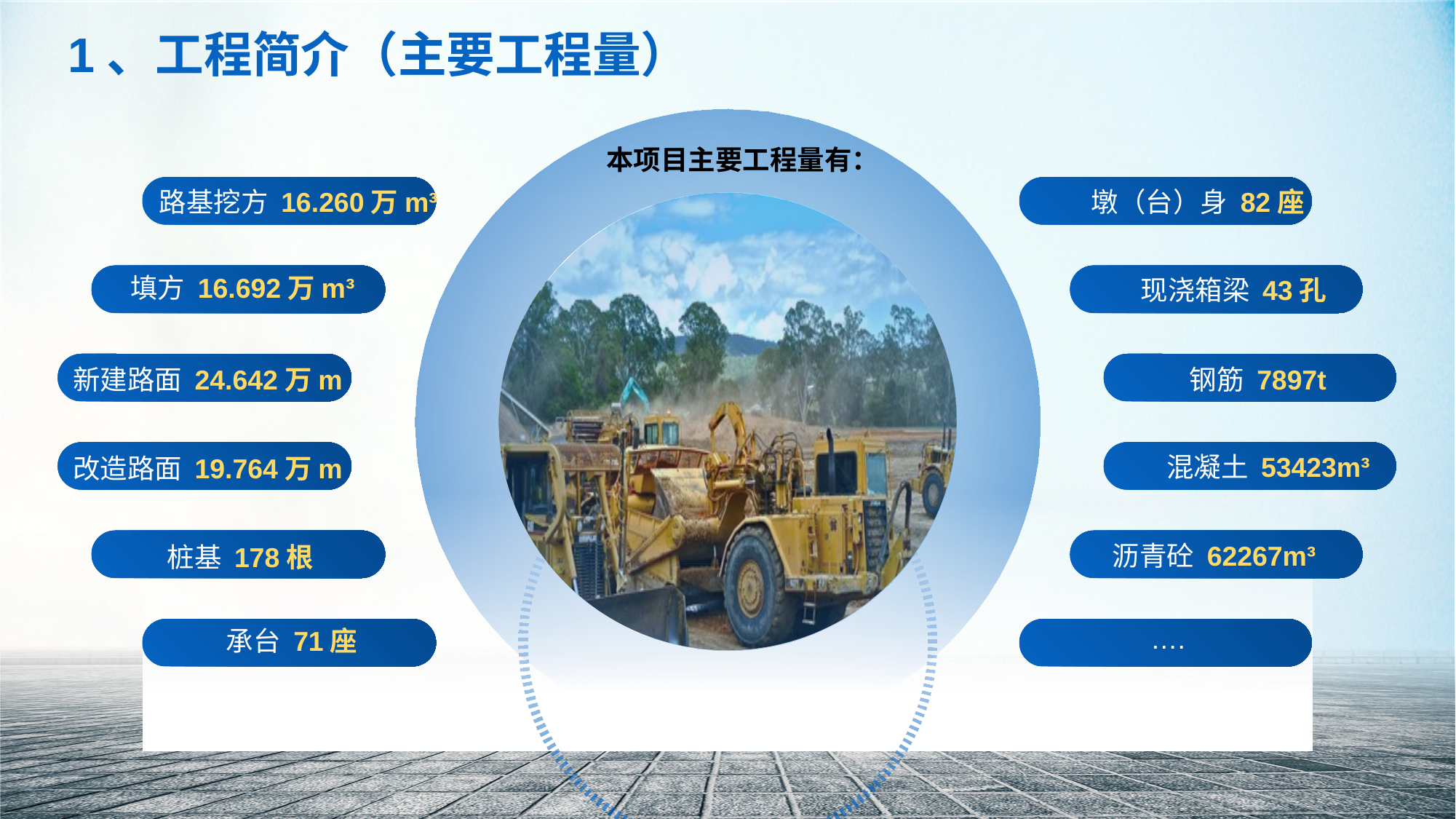

1、工程简介（主要工程量）

本项目主要工程量有：

路基挖方 16.260万m³
墩（台）身 82座

填方 16.692万m³
现浇箱梁 43孔

新建路面 24.642万m
钢筋 7897t

混凝土 53423m³
改造路面 19.764万m

沥青砼 62267m³
桩基 178根

….

承台 71座